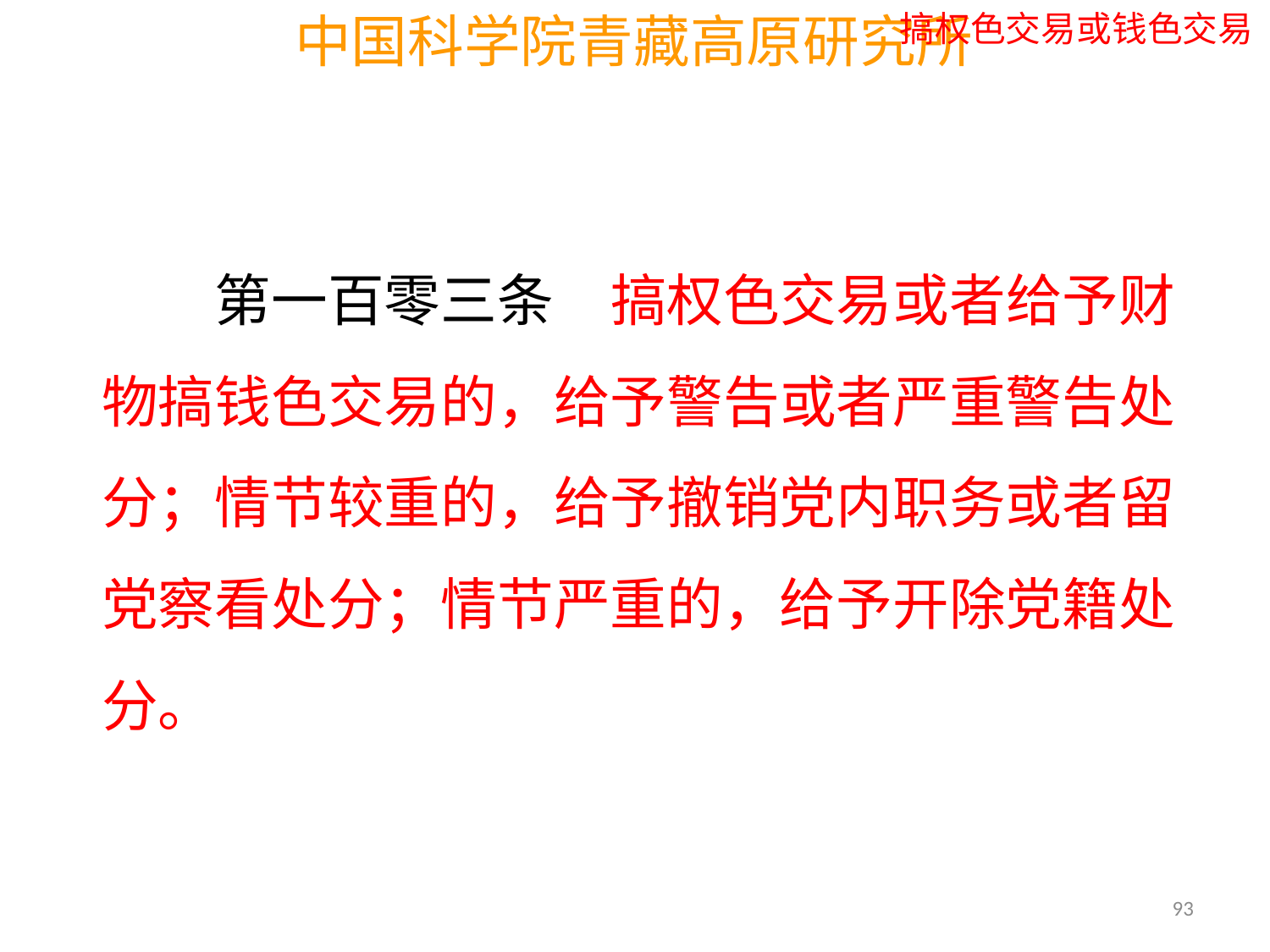

搞权色交易或钱色交易
　　第一百零三条　搞权色交易或者给予财物搞钱色交易的，给予警告或者严重警告处分；情节较重的，给予撤销党内职务或者留党察看处分；情节严重的，给予开除党籍处分。
93